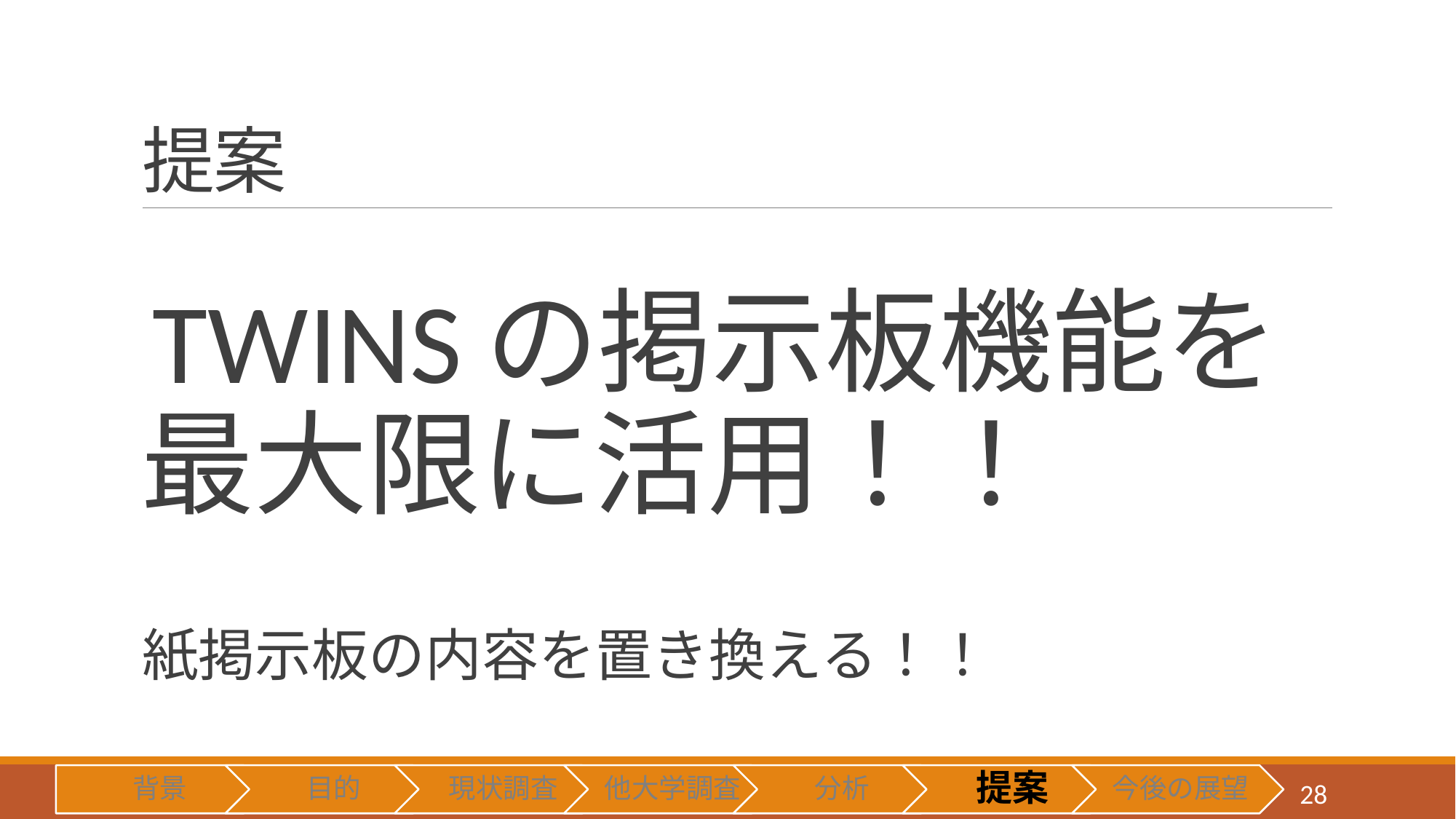

# 提案
TWINSの掲示板機能を最大限に活用！！

紙掲示板の内容を置き換える！！
背景
目的
現状調査
他大学調査
分析
提案
今後の展望
28